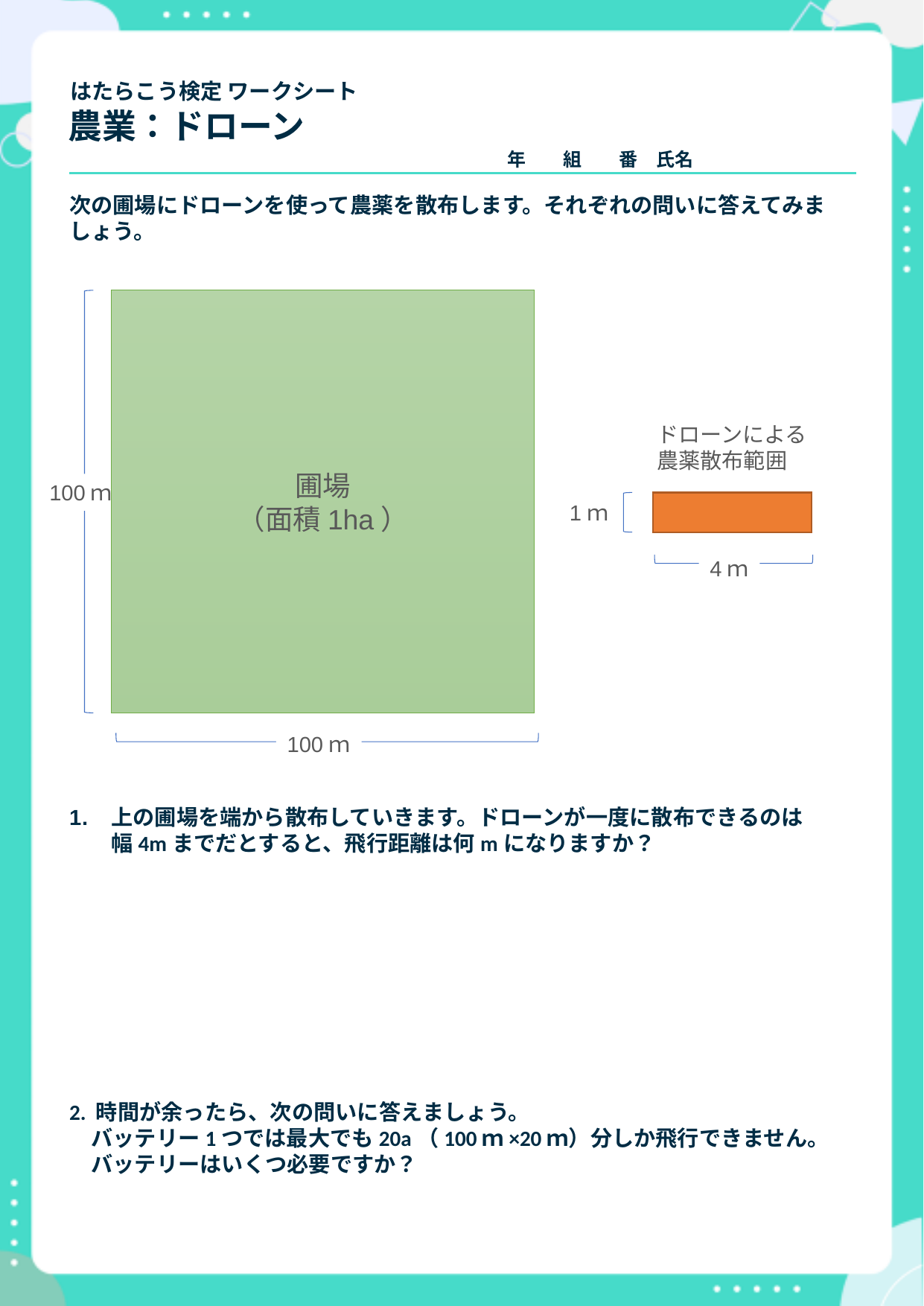

はたらこう検定 ワークシート
# 農業：ドローン
年　　組　　番　氏名
次の圃場にドローンを使って農薬を散布します。それぞれの問いに答えてみましょう。

圃場
（面積1ha）
ドローンによる
農薬散布範囲
100ｍ

1ｍ

4ｍ
100ｍ
上の圃場を端から散布していきます。ドローンが一度に散布できるのは
幅4mまでだとすると、飛行距離は何mになりますか？
2. 時間が余ったら、次の問いに答えましょう。
　バッテリー1つでは最大でも20a（100ｍ×20ｍ）分しか飛行できません。
　バッテリーはいくつ必要ですか？